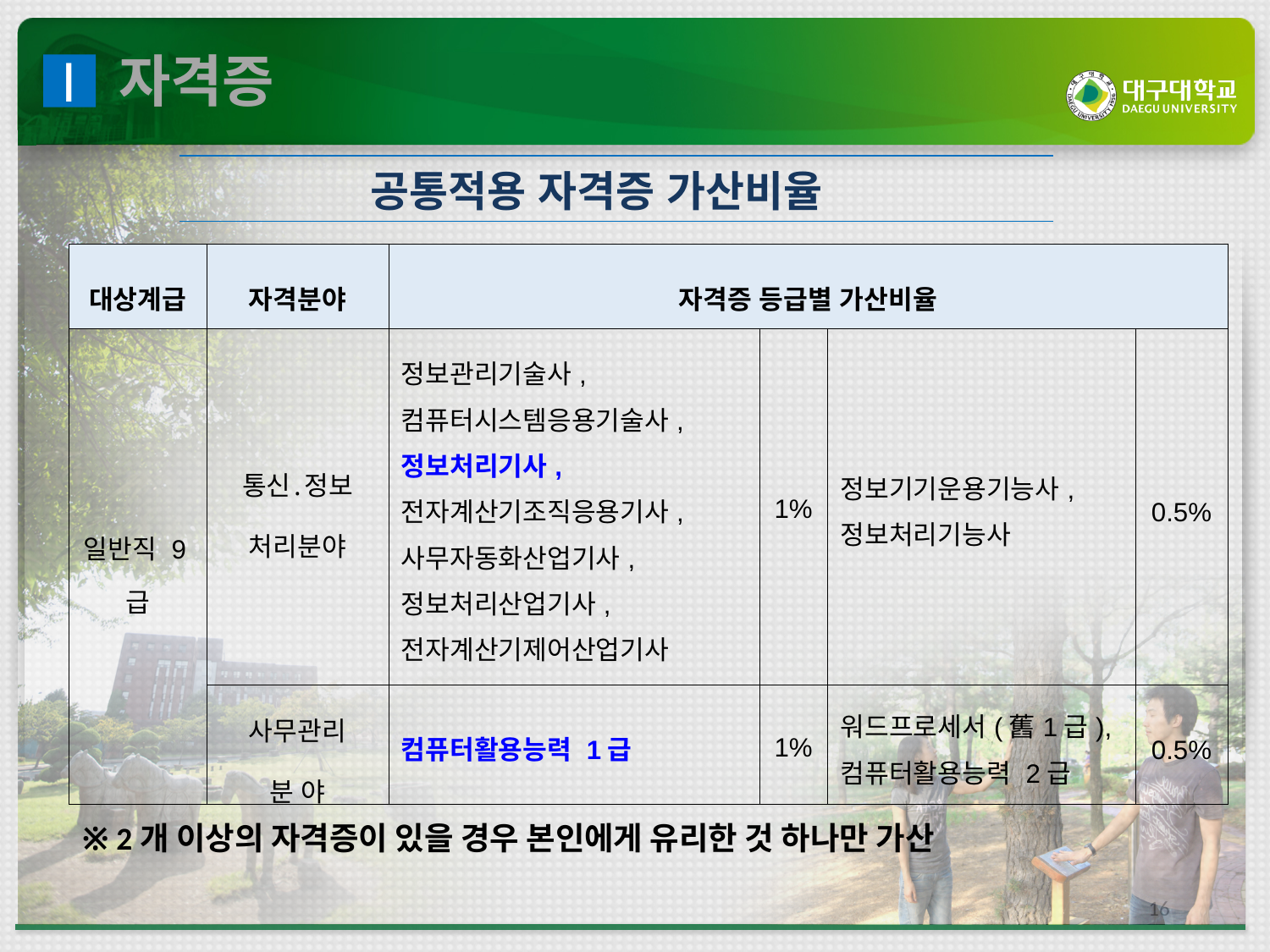

자격증
Ⅰ

공통적용 자격증 가산비율
| 대상계급 | 자격분야 | 자격증 등급별 가산비율 |  |  |  |
| --- | --- | --- | --- | --- | --- |
| 일반직 9급 | 통신․정보 처리분야 | 정보관리기술사, 컴퓨터시스템응용기술사, 정보처리기사, 전자계산기조직응용기사, 사무자동화산업기사, 정보처리산업기사, 전자계산기제어산업기사 | 1% | 정보기기운용기능사, 정보처리기능사 | 0.5% |
|  | 사무관리 분 야 | 컴퓨터활용능력 1급 | 1% | 워드프로세서(舊1급), 컴퓨터활용능력 2급 | 0.5% |
※ 2개 이상의 자격증이 있을 경우 본인에게 유리한 것 하나만 가산
16